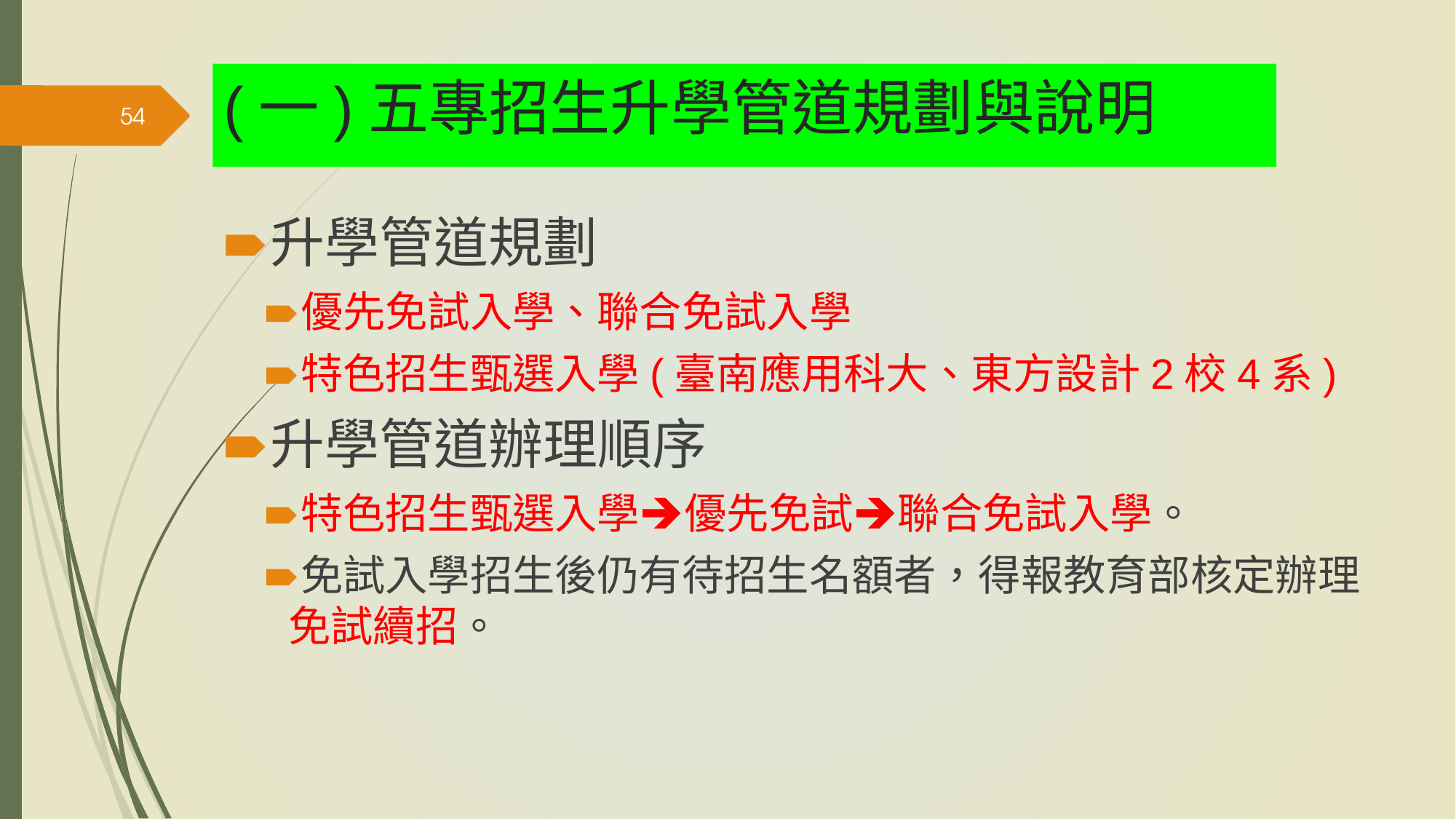

# (一)五專招生升學管道規劃與說明
54
升學管道規劃
優先免試入學、聯合免試入學
特色招生甄選入學(臺南應用科大、東方設計2校4系)
升學管道辦理順序
特色招生甄選入學🡺優先免試🡺聯合免試入學。
免試入學招生後仍有待招生名額者，得報教育部核定辦理免試續招。